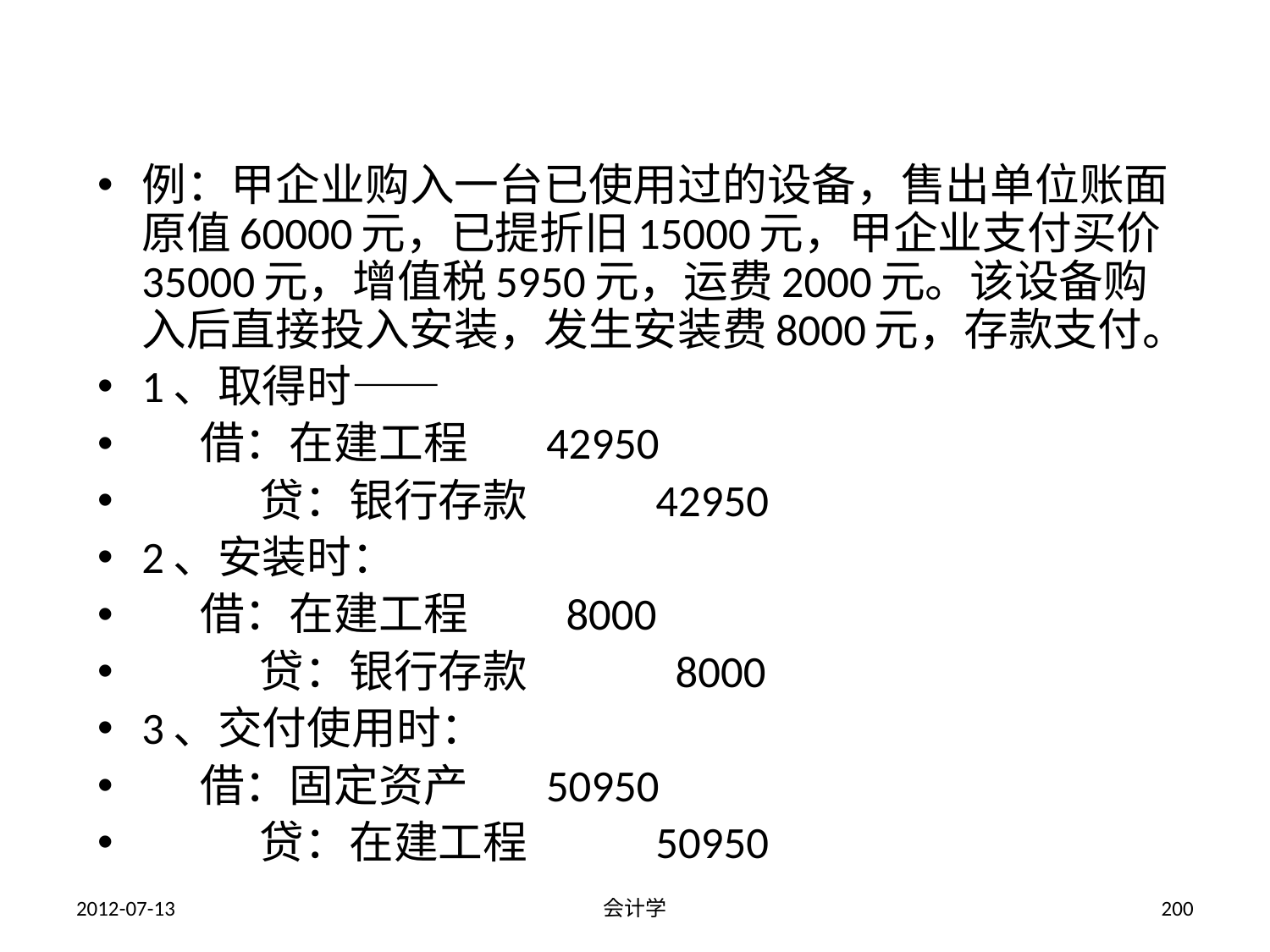

例：甲企业购入一台已使用过的设备，售出单位账面原值60000元，已提折旧15000元，甲企业支付买价35000元，增值税5950元，运费2000元。该设备购入后直接投入安装，发生安装费8000元，存款支付。
1、取得时——
     借：在建工程       42950
           贷：银行存款            42950
2、安装时：
     借：在建工程         8000
           贷：银行存款              8000
3、交付使用时：
     借：固定资产       50950
           贷：在建工程            50950
2012-07-13
会计学
200